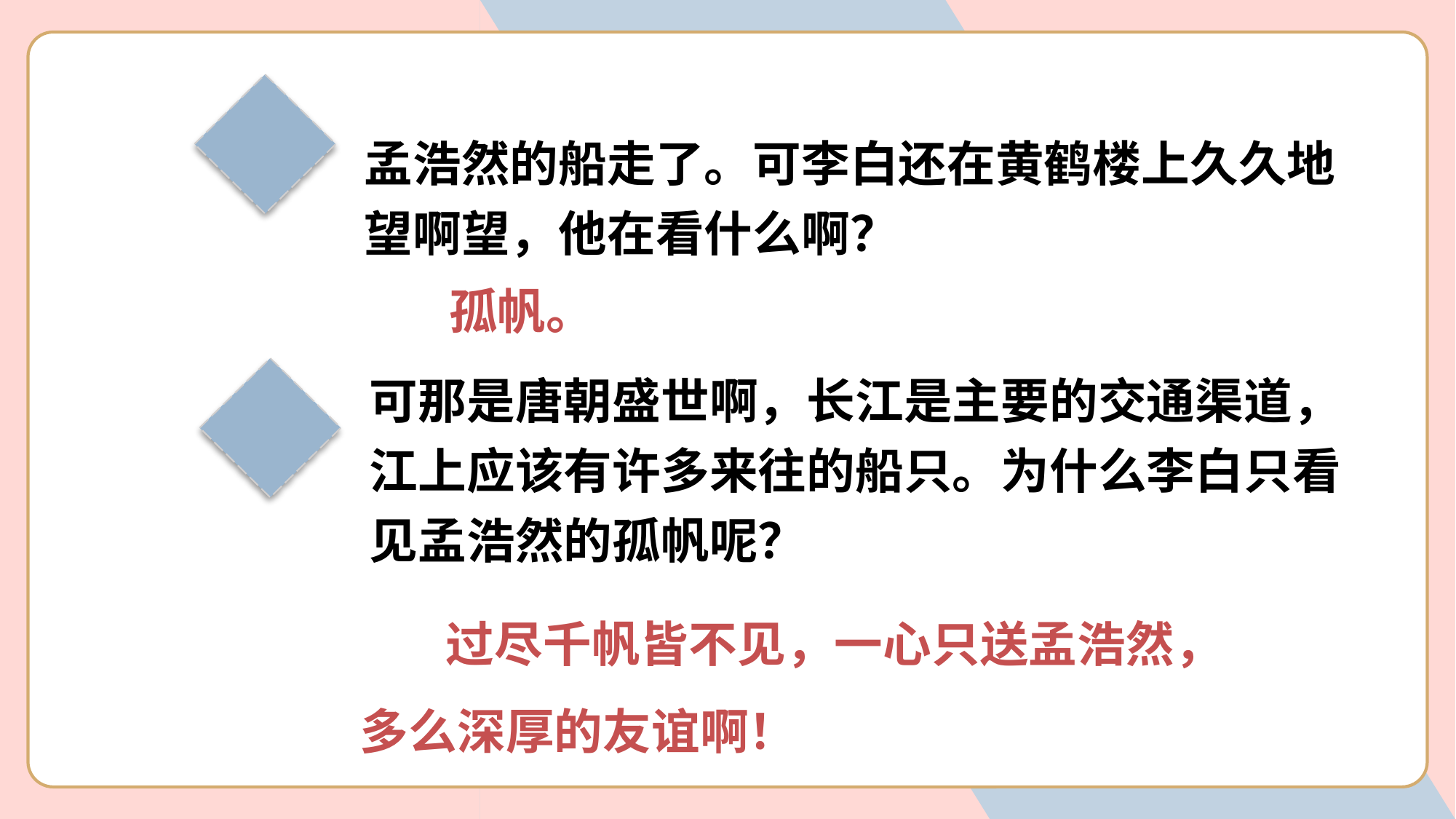

孟浩然的船走了。可李白还在黄鹤楼上久久地望啊望，他在看什么啊？
孤帆。

可那是唐朝盛世啊，长江是主要的交通渠道，江上应该有许多来往的船只。为什么李白只看见孟浩然的孤帆呢？
过尽千帆皆不见，一心只送孟浩然，多么深厚的友谊啊！